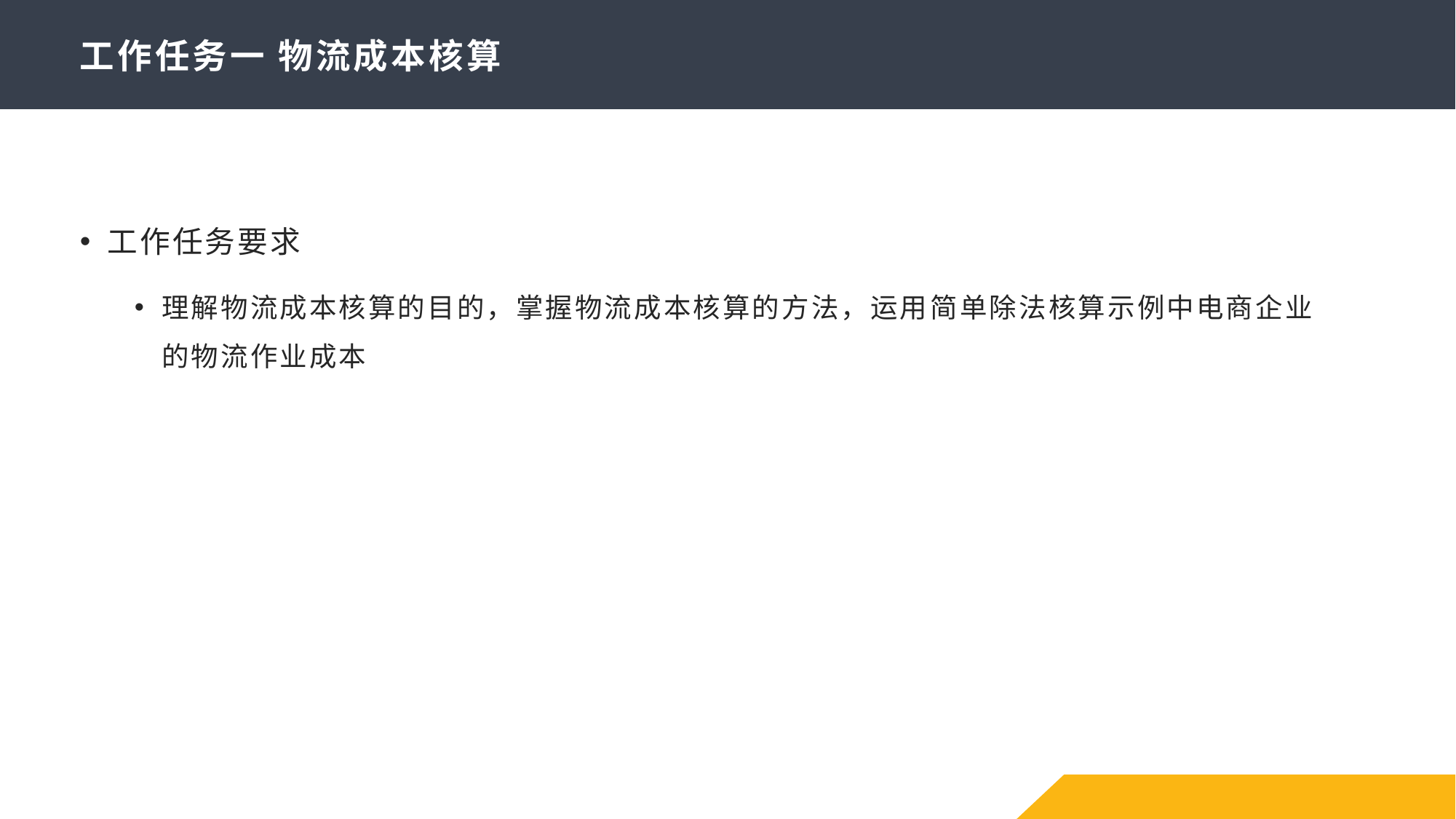

# 工作任务一 物流成本核算
工作任务要求
理解物流成本核算的目的，掌握物流成本核算的方法，运用简单除法核算示例中电商企业的物流作业成本